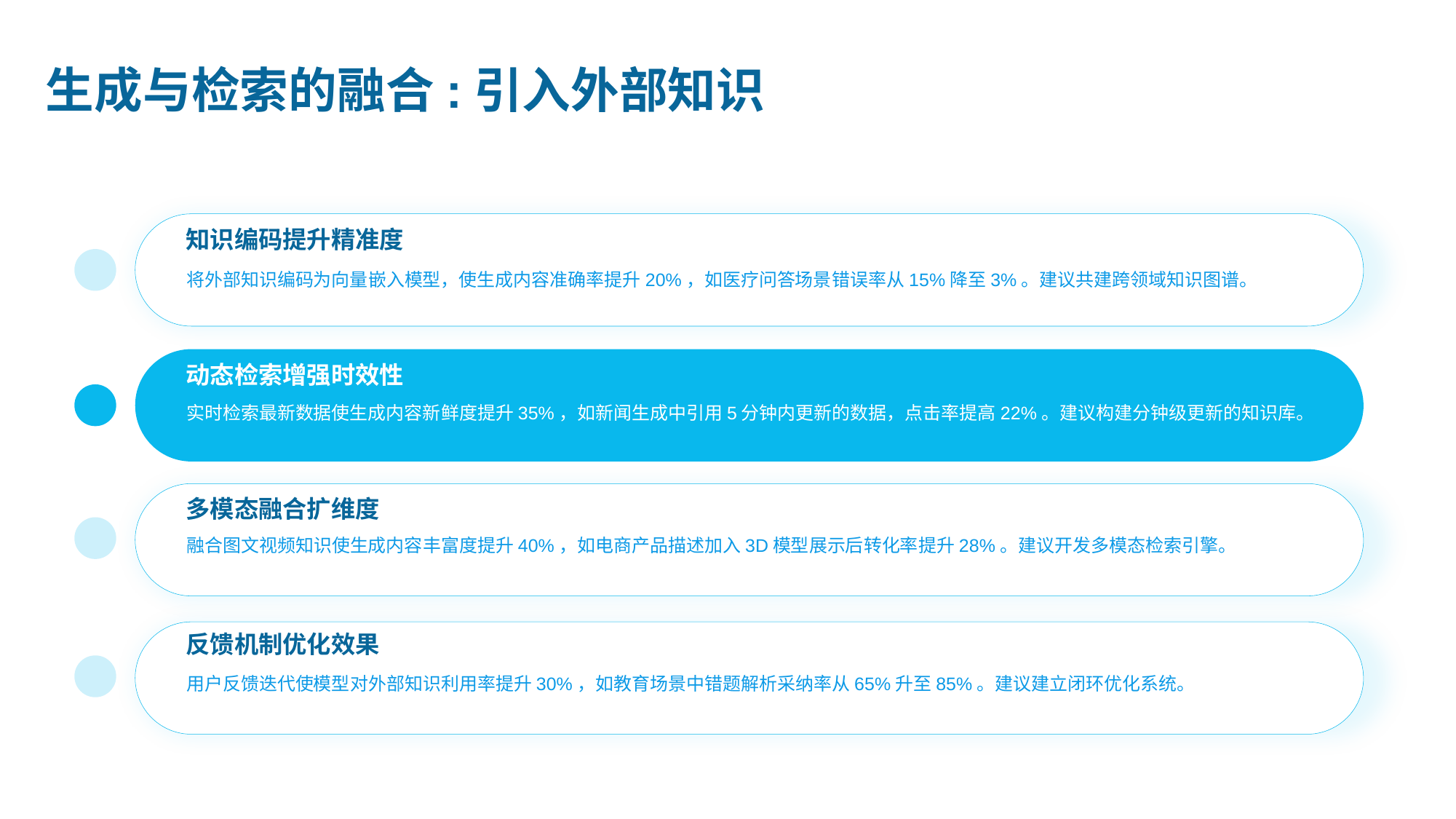

生成与检索的融合:引入外部知识

知识编码提升精准度

将外部知识编码为向量嵌入模型，使生成内容准确率提升20%，如医疗问答场景错误率从15%降至3%。建议共建跨领域知识图谱。

动态检索增强时效性

实时检索最新数据使生成内容新鲜度提升35%，如新闻生成中引用5分钟内更新的数据，点击率提高22%。建议构建分钟级更新的知识库。

多模态融合扩维度

融合图文视频知识使生成内容丰富度提升40%，如电商产品描述加入3D模型展示后转化率提升28%。建议开发多模态检索引擎。
反馈机制优化效果

用户反馈迭代使模型对外部知识利用率提升30%，如教育场景中错题解析采纳率从65%升至85%。建议建立闭环优化系统。